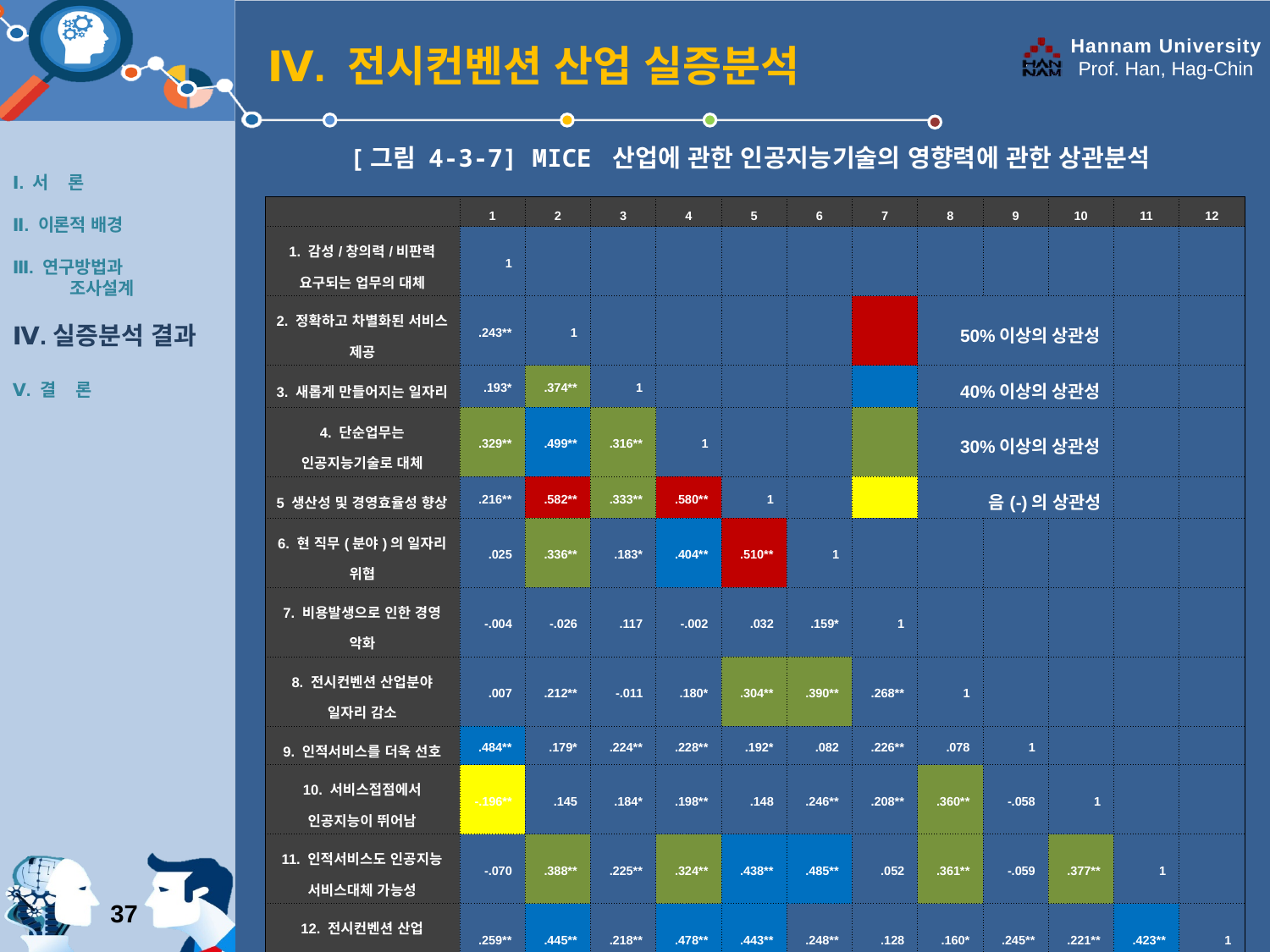

Ⅳ. 전시컨벤션 산업 실증분석
Ⅰ. 서    론

Ⅱ. 이론적 배경

Ⅲ. 연구방법과
           조사설계

Ⅳ.실증분석 결과

Ⅴ. 결    론
[그림 4-3-7] MICE 산업에 관한 인공지능기술의 영향력에 관한 상관분석
|  | 1 | 2 | 3 | 4 | 5 | 6 | 7 | 8 | 9 | 10 | 11 | 12 |
| --- | --- | --- | --- | --- | --- | --- | --- | --- | --- | --- | --- | --- |
| 1. 감성/창의력/비판력 요구되는 업무의 대체 | 1 |  |  |  |  |  |  |  |  |  |  |  |
| 2. 정확하고 차별화된 서비스 제공 | .243\*\* | 1 |  |  |  |  |  | 50%이상의 상관성 |  |  |  |  |
| 3. 새롭게 만들어지는 일자리 | .193\* | .374\*\* | 1 |  |  |  |  | 40%이상의 상관성 |  |  |  |  |
| 4. 단순업무는 인공지능기술로 대체 | .329\*\* | .499\*\* | .316\*\* | 1 |  |  |  | 30%이상의 상관성 |  |  |  |  |
| 5 생산성 및 경영효율성 향상 | .216\*\* | .582\*\* | .333\*\* | .580\*\* | 1 |  |  | 음(-)의 상관성 |  |  |  |  |
| 6. 현 직무(분야)의 일자리 위협 | .025 | .336\*\* | .183\* | .404\*\* | .510\*\* | 1 |  |  |  |  |  |  |
| 7. 비용발생으로 인한 경영 악화 | -.004 | -.026 | .117 | -.002 | .032 | .159\* | 1 |  |  |  |  |  |
| 8. 전시컨벤션 산업분야 일자리 감소 | .007 | .212\*\* | -.011 | .180\* | .304\*\* | .390\*\* | .268\*\* | 1 |  |  |  |  |
| 9. 인적서비스를 더욱 선호 | .484\*\* | .179\* | .224\*\* | .228\*\* | .192\* | .082 | .226\*\* | .078 | 1 |  |  |  |
| 10. 서비스접점에서 인공지능이 뛰어남 | -.196\*\* | .145 | .184\* | .198\*\* | .148 | .246\*\* | .208\*\* | .360\*\* | -.058 | 1 |  |  |
| 11. 인적서비스도 인공지능 서비스대체 가능성 | -.070 | .388\*\* | .225\*\* | .324\*\* | .438\*\* | .485\*\* | .052 | .361\*\* | -.059 | .377\*\* | 1 |  |
| 12. 전시컨벤션 산업 인공지능 선제적 대응 필요 | .259\*\* | .445\*\* | .218\*\* | .478\*\* | .443\*\* | .248\*\* | .128 | .160\* | .245\*\* | .221\*\* | .423\*\* | 1 |
| \*\*. 상관계수는 0.01 수준(양쪽)에서 유의. \*. 상관계수는 0.05 수준(양쪽)에서 유의 |  |  |  |  |  |  |  |  |  |  |  |  |